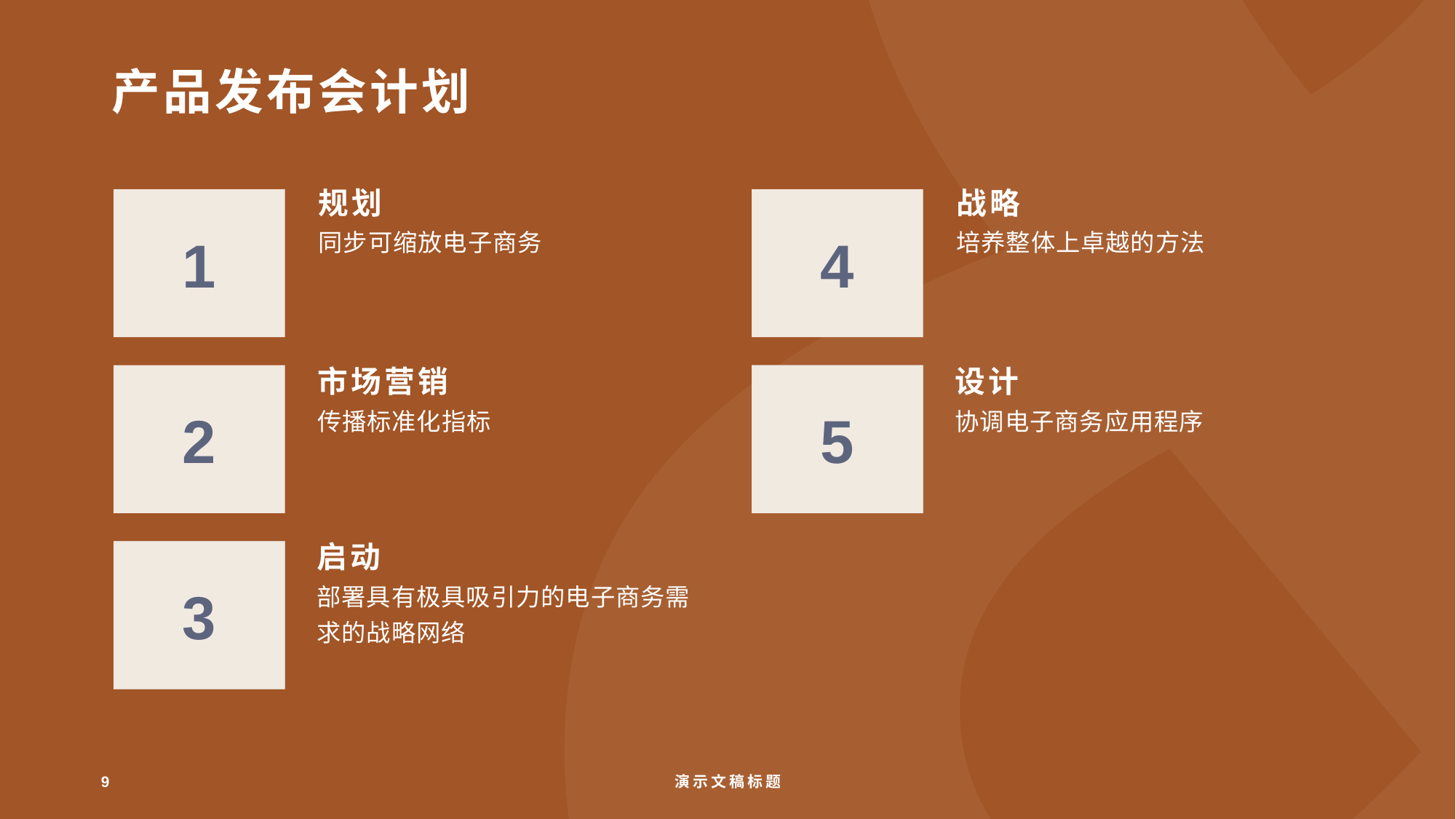

# 产品发布会计划
规划
战略
1
4
同步可缩放电子商务
培养整体上卓越的方法
市场营销
设计
2
5
传播标准化指标
协调电子商务应用程序
启动
3
部署具有极具吸引力的电子商务需求的战略网络
9
演示文稿标题